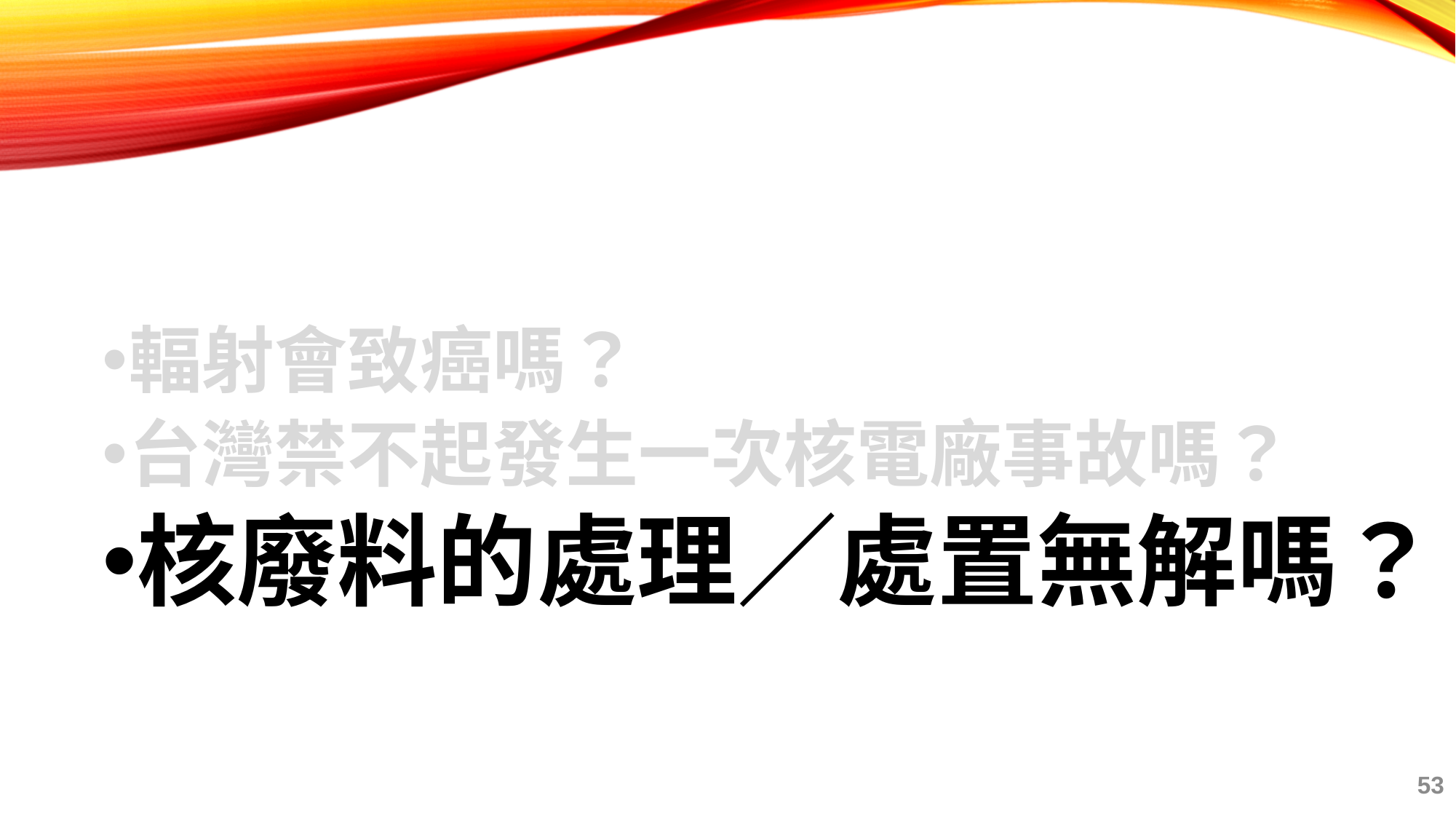

輻射會致癌嗎？
台灣禁不起發生一次核電廠事故嗎？
核廢料的處理／處置無解嗎？
53